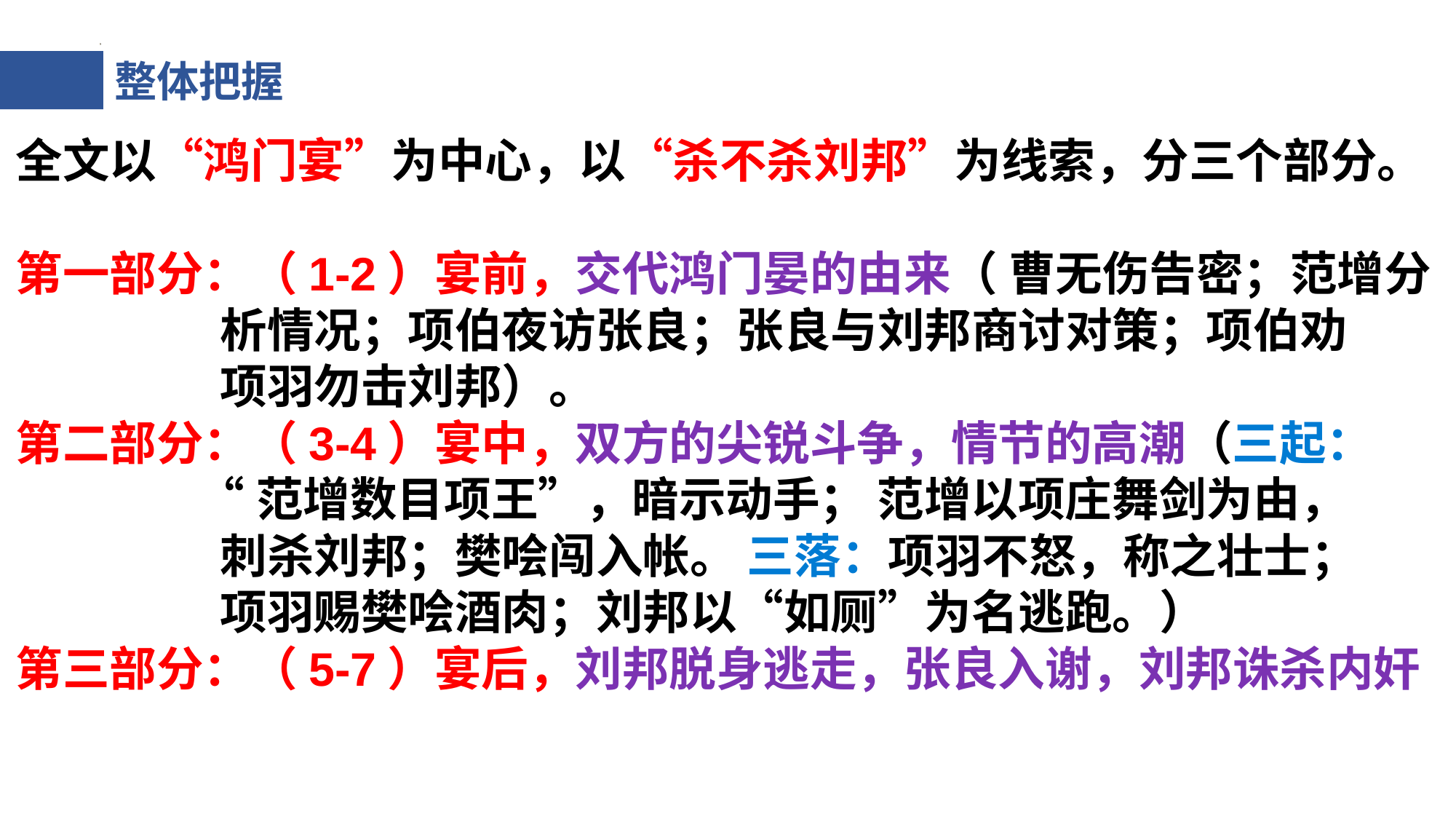

整体把握
全文以“鸿门宴”为中心，以“杀不杀刘邦”为线索，分三个部分。

第一部分：（1-2）宴前，交代鸿门晏的由来（ 曹无伤告密；范增分
                  析情况；项伯夜访张良；张良与刘邦商讨对策；项伯劝
                  项羽勿击刘邦）。
第二部分：（3-4）宴中，双方的尖锐斗争，情节的高潮（三起：
                 “范增数目项王”，暗示动手； 范增以项庄舞剑为由，
                  刺杀刘邦；樊哙闯入帐。 三落：项羽不怒，称之壮士；
                  项羽赐樊哙酒肉；刘邦以“如厕”为名逃跑。）
第三部分：（5-7）宴后，刘邦脱身逃走，张良入谢，刘邦诛杀内奸